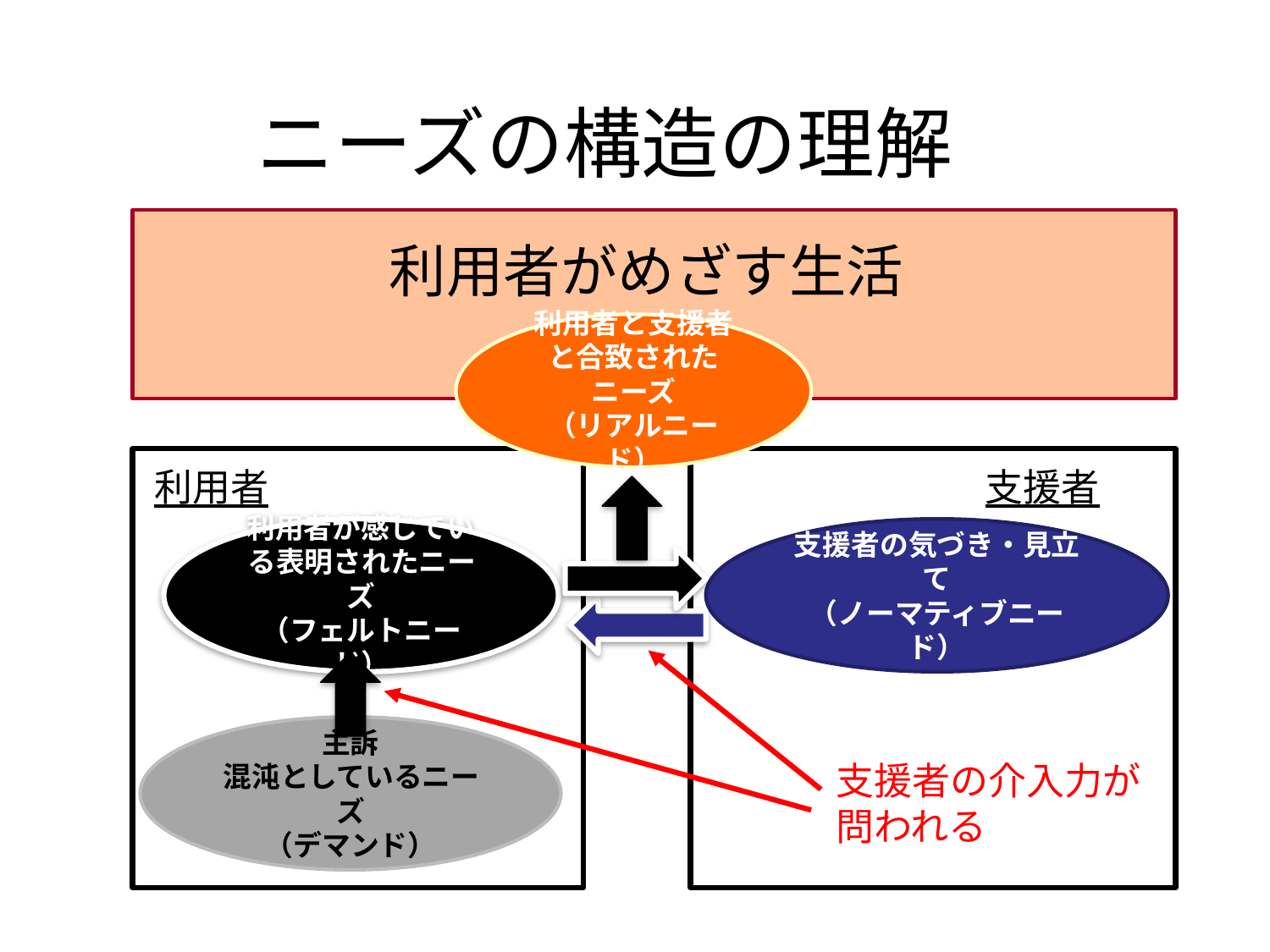

# ニーズの構造の理解

利用者がめざす生活
利用者と支援者と合致されたニーズ
（リアルニード）

利用者
支援者

利用者が感じている表明されたニーズ
（フェルトニード）
支援者の気づき・見立て
（ノーマティブニード）

主訴
混沌としているニーズ
（デマンド）
支援者の介入力が問われる